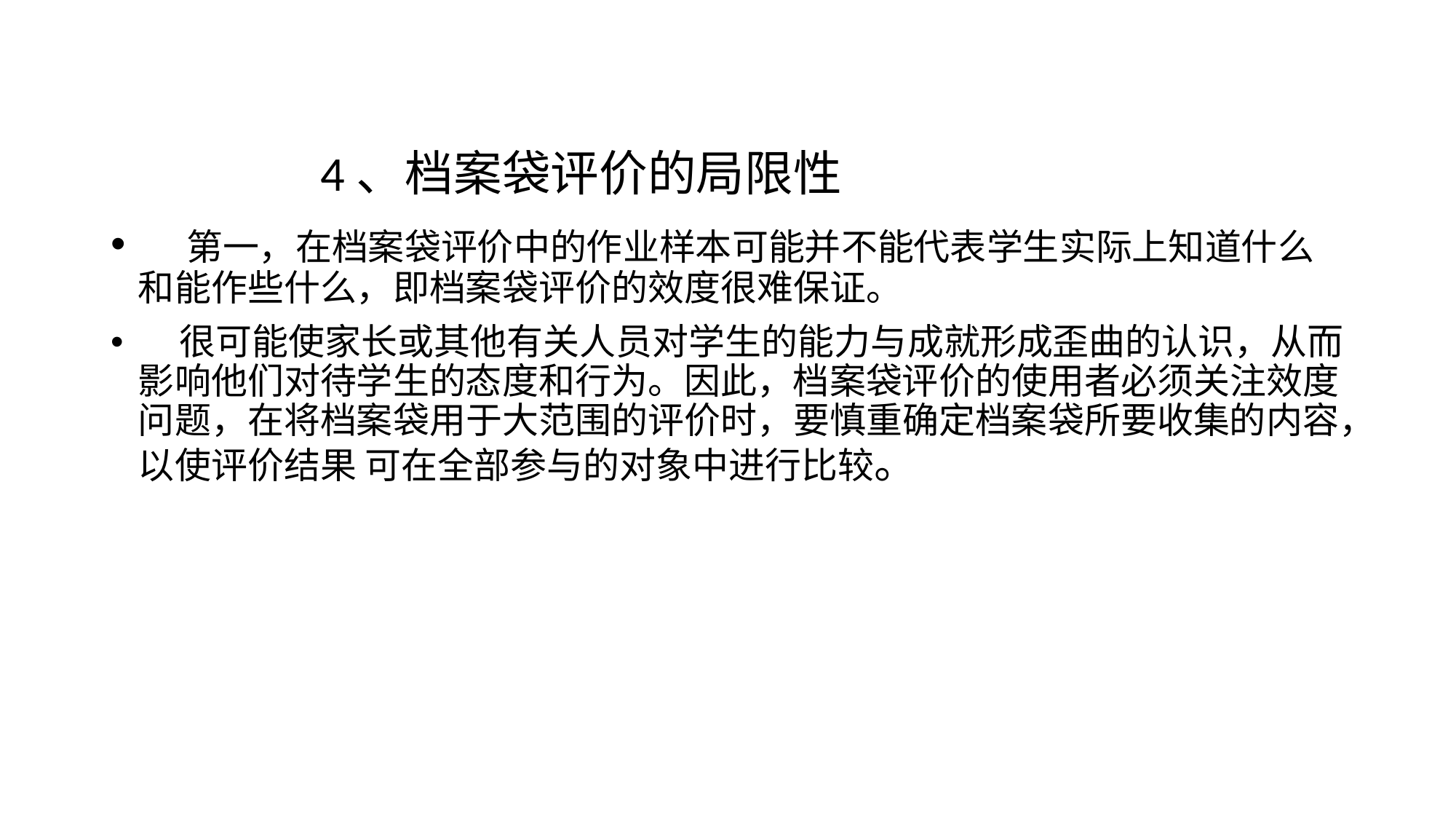

# 4、档案袋评价的局限性
    第一，在档案袋评价中的作业样本可能并不能代表学生实际上知道什么和能作些什么，即档案袋评价的效度很难保证。
    很可能使家长或其他有关人员对学生的能力与成就形成歪曲的认识，从而影响他们对待学生的态度和行为。因此，档案袋评价的使用者必须关注效度问题，在将档案袋用于大范围的评价时，要慎重确定档案袋所要收集的内容，以使评价结果 可在全部参与的对象中进行比较。